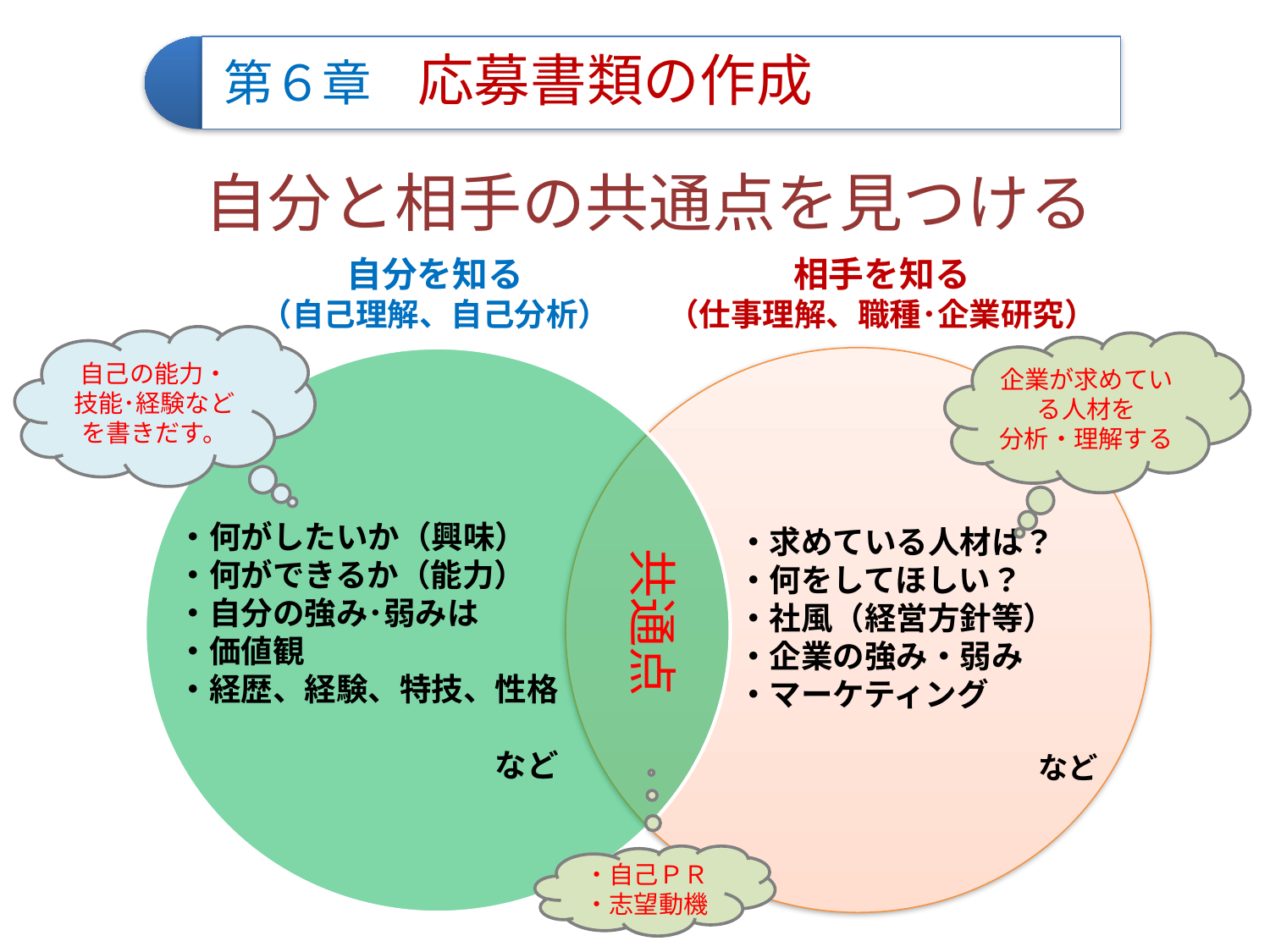

第６章　応募書類の作成

# 自分と相手の共通点を見つける
自分を知る
（自己理解、自己分析）
相手を知る
（仕事理解、職種･企業研究）

自己の能力・技能･経験などを書きだす。
企業が求めている人材を
分析・理解する
・何がしたいか（興味）
・何ができるか（能力）
・自分の強み･弱みは
・価値観
・経歴、経験、特技、性格

　　　　　　　　　　など
・求めている人材は？
・何をしてほしい？
・社風（経営方針等）
・企業の強み・弱み
・マーケティング
　　　　　　　　　　など
共通点
・自己ＰＲ
・志望動機